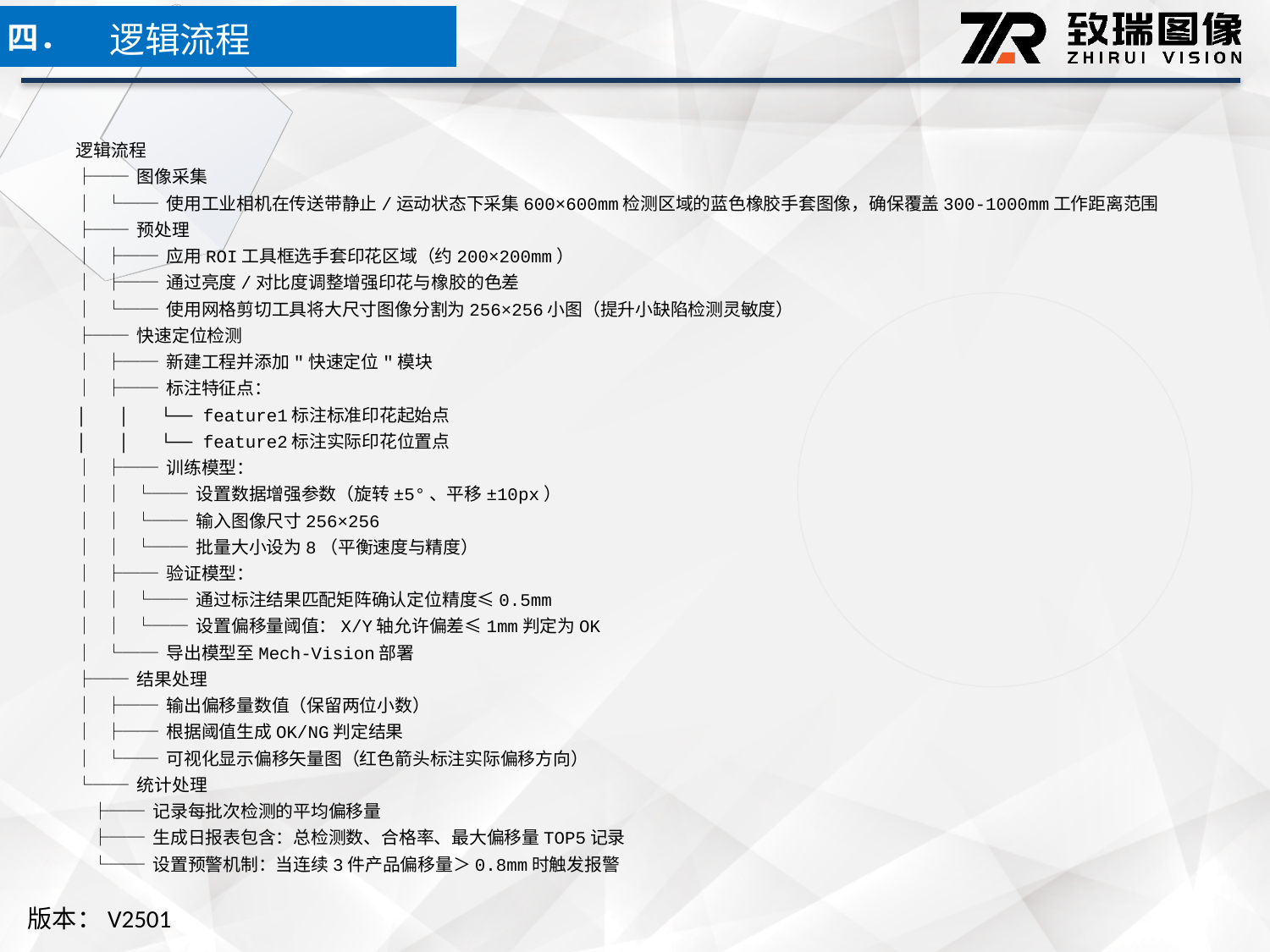

逻辑流程
四．

逻辑流程
├── 图像采集
│   └── 使用工业相机在传送带静止/运动状态下采集600×600mm检测区域的蓝色橡胶手套图像，确保覆盖300-1000mm工作距离范围
├── 预处理
│   ├── 应用ROI工具框选手套印花区域（约200×200mm）
│   ├── 通过亮度/对比度调整增强印花与橡胶的色差
│   └── 使用网格剪切工具将大尺寸图像分割为256×256小图（提升小缺陷检测灵敏度）
├── 快速定位检测
│   ├── 新建工程并添加"快速定位"模块
│   ├── 标注特征点：
│   │   └── feature1标注标准印花起始点
│   │   └── feature2标注实际印花位置点
│   ├── 训练模型：
│   │   └── 设置数据增强参数（旋转±5°、平移±10px）
│   │   └── 输入图像尺寸256×256
│   │   └── 批量大小设为8（平衡速度与精度）
│   ├── 验证模型：
│   │   └── 通过标注结果匹配矩阵确认定位精度≤0.5mm
│   │   └── 设置偏移量阈值：X/Y轴允许偏差≤1mm判定为OK
│   └── 导出模型至Mech-Vision部署
├── 结果处理
│   ├── 输出偏移量数值（保留两位小数）
│   ├── 根据阈值生成OK/NG判定结果
│   └── 可视化显示偏移矢量图（红色箭头标注实际偏移方向）
└── 统计处理
    ├── 记录每批次检测的平均偏移量
    ├── 生成日报表包含：总检测数、合格率、最大偏移量TOP5记录
    └── 设置预警机制：当连续3件产品偏移量＞0.8mm时触发报警